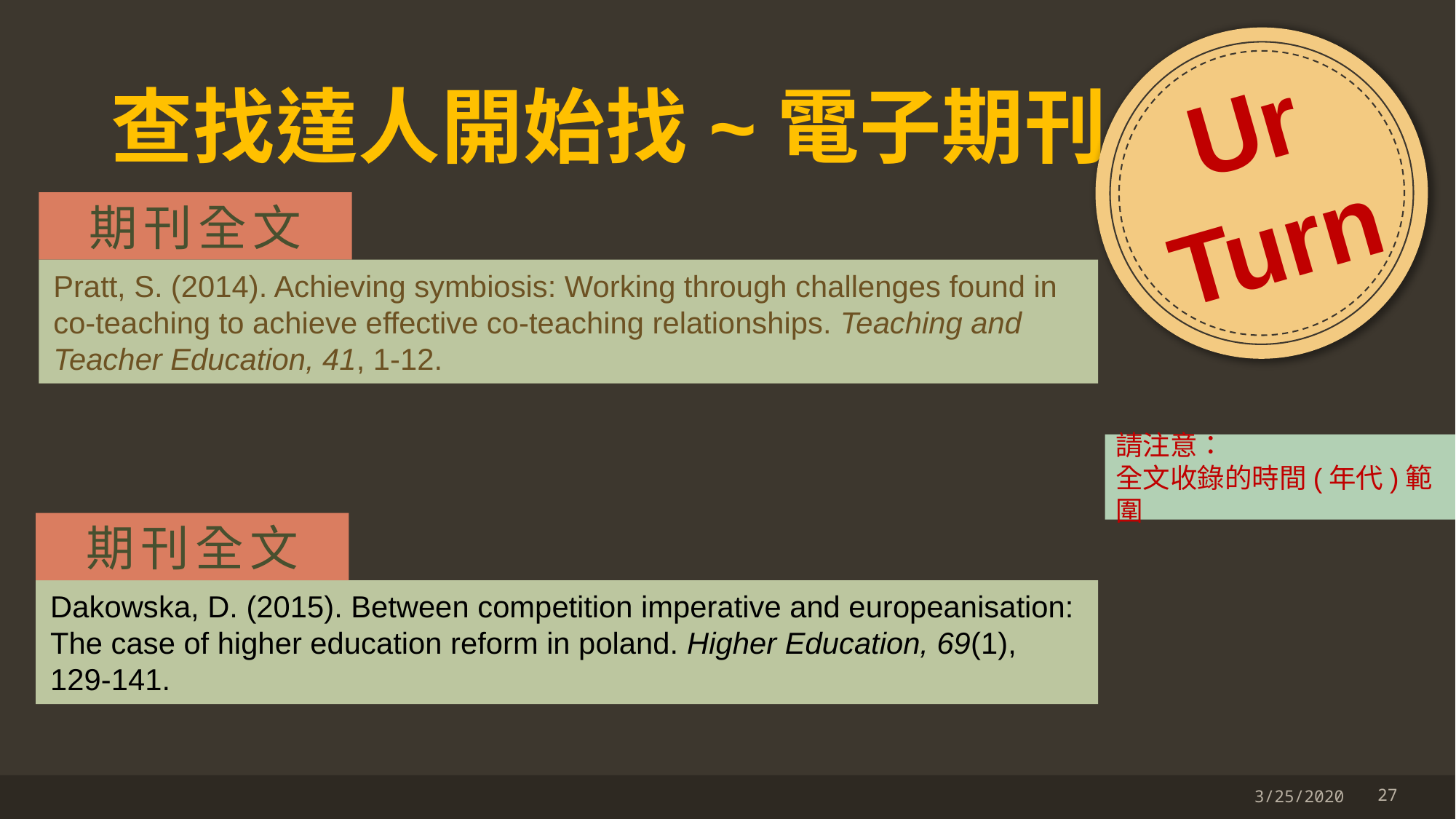

Ur
Turn
# 查找達人開始找~電子期刊
期刊全文
Pratt, S. (2014). Achieving symbiosis: Working through challenges found in co-teaching to achieve effective co-teaching relationships. Teaching and Teacher Education, 41, 1-12.
請注意：
全文收錄的時間(年代)範圍
期刊全文
Dakowska, D. (2015). Between competition imperative and europeanisation: The case of higher education reform in poland. Higher Education, 69(1), 129-141.
3/25/2020
27